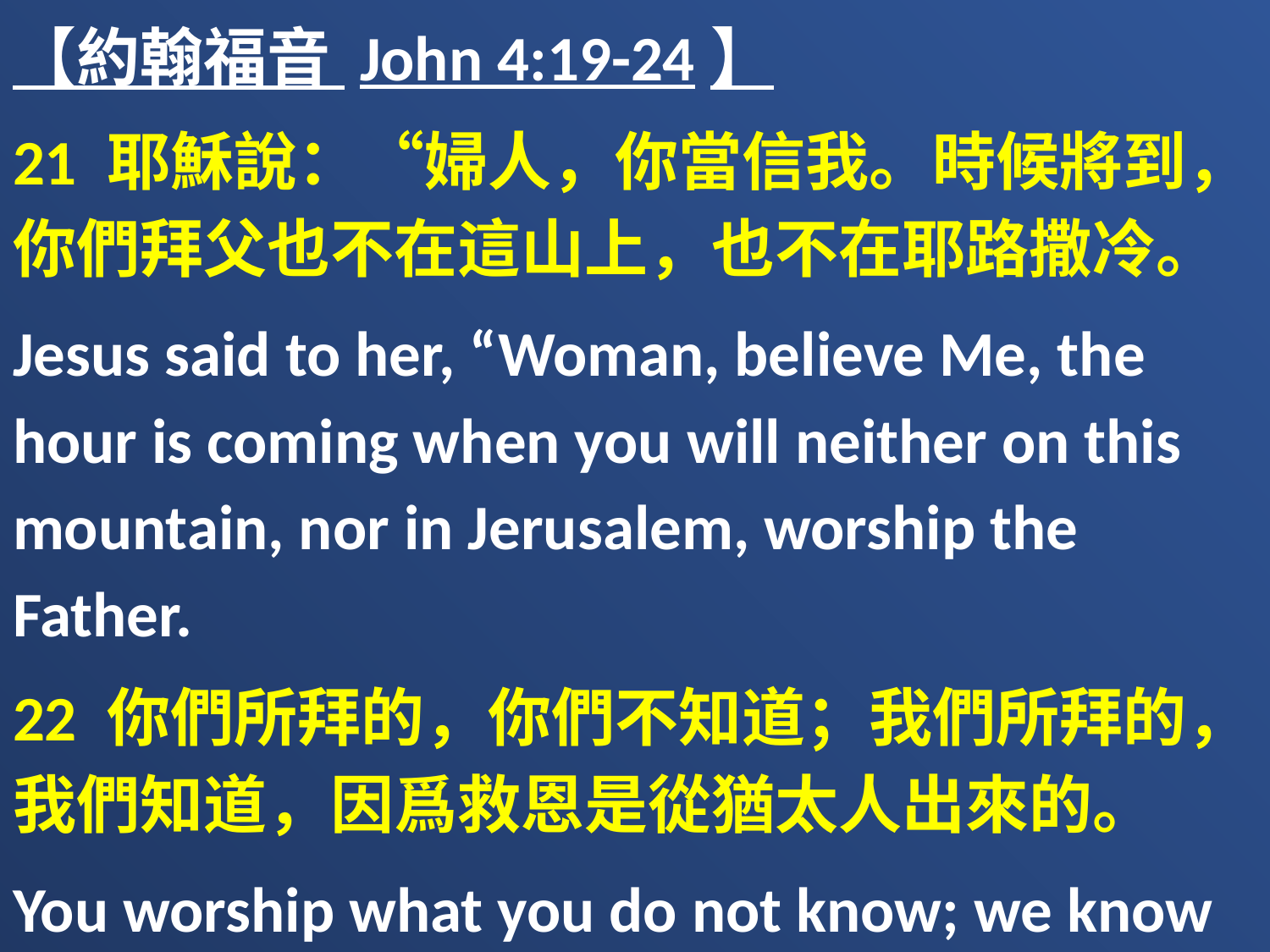

【約翰福音 John 4:19-24】
21 耶穌說：“婦人，你當信我。時候將到，你們拜父也不在這山上，也不在耶路撒冷。
Jesus said to her, “Woman, believe Me, the hour is coming when you will neither on this mountain, nor in Jerusalem, worship the Father.
22 你們所拜的，你們不知道；我們所拜的，我們知道，因爲救恩是從猶太人出來的。
You worship what you do not know; we know what we worship, for salvation is of the Jews.